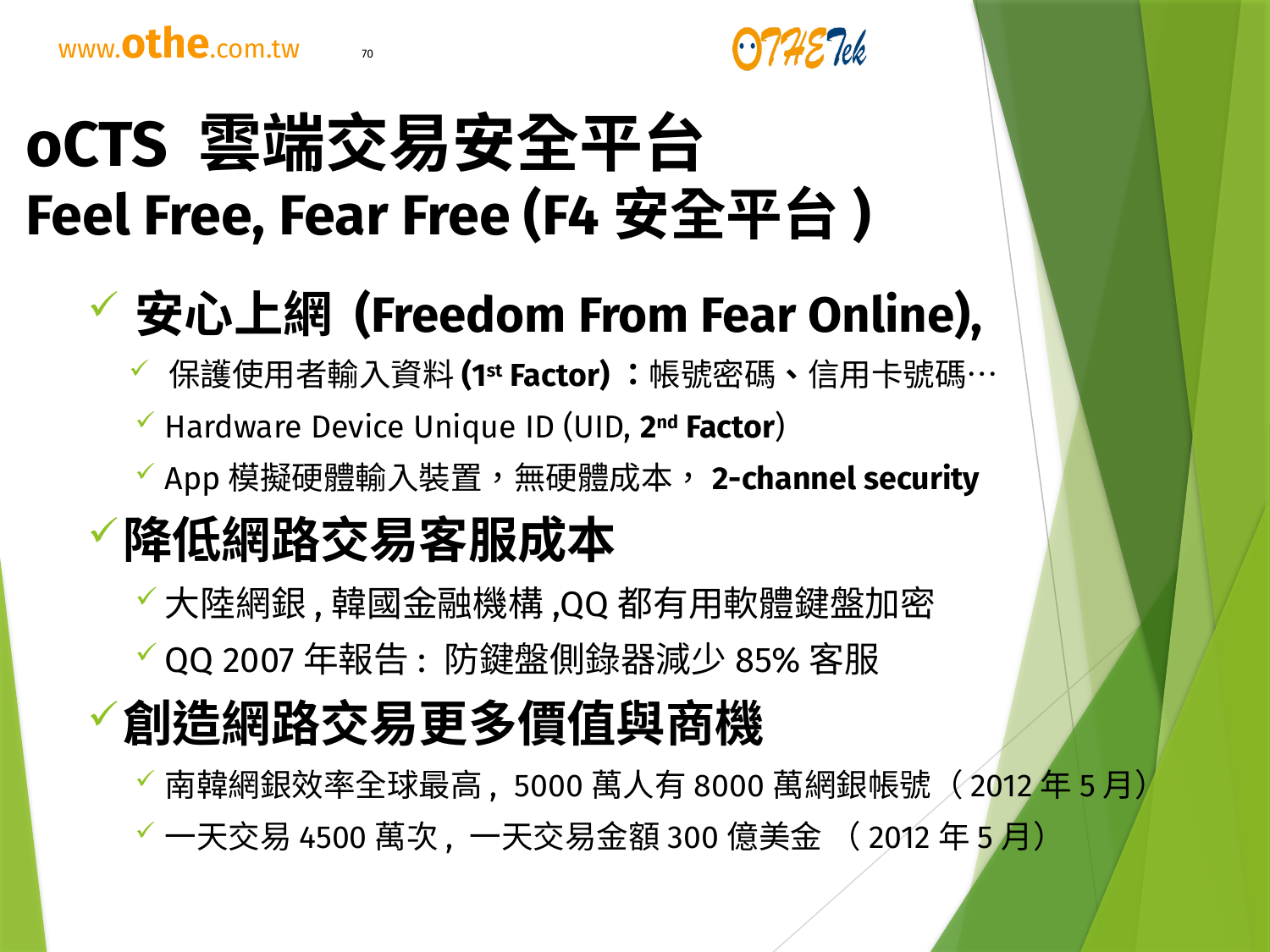

70
oCTS 雲端交易安全平台
Feel Free, Fear Free (F4安全平台)
安心上網 (Freedom From Fear Online),
保護使用者輸入資料(1st Factor)：帳號密碼、信用卡號碼…
Hardware Device Unique ID (UID, 2nd Factor)
App模擬硬體輸入裝置，無硬體成本，2-channel security
降低網路交易客服成本
大陸網銀,韓國金融機構,QQ都有用軟體鍵盤加密
QQ 2007年報告: 防鍵盤側錄器減少85%客服
創造網路交易更多價值與商機
南韓網銀效率全球最高,  5000萬人有8000萬網銀帳號（2012年5月）
一天交易4500萬次, 一天交易金額300億美金 （2012年5月）